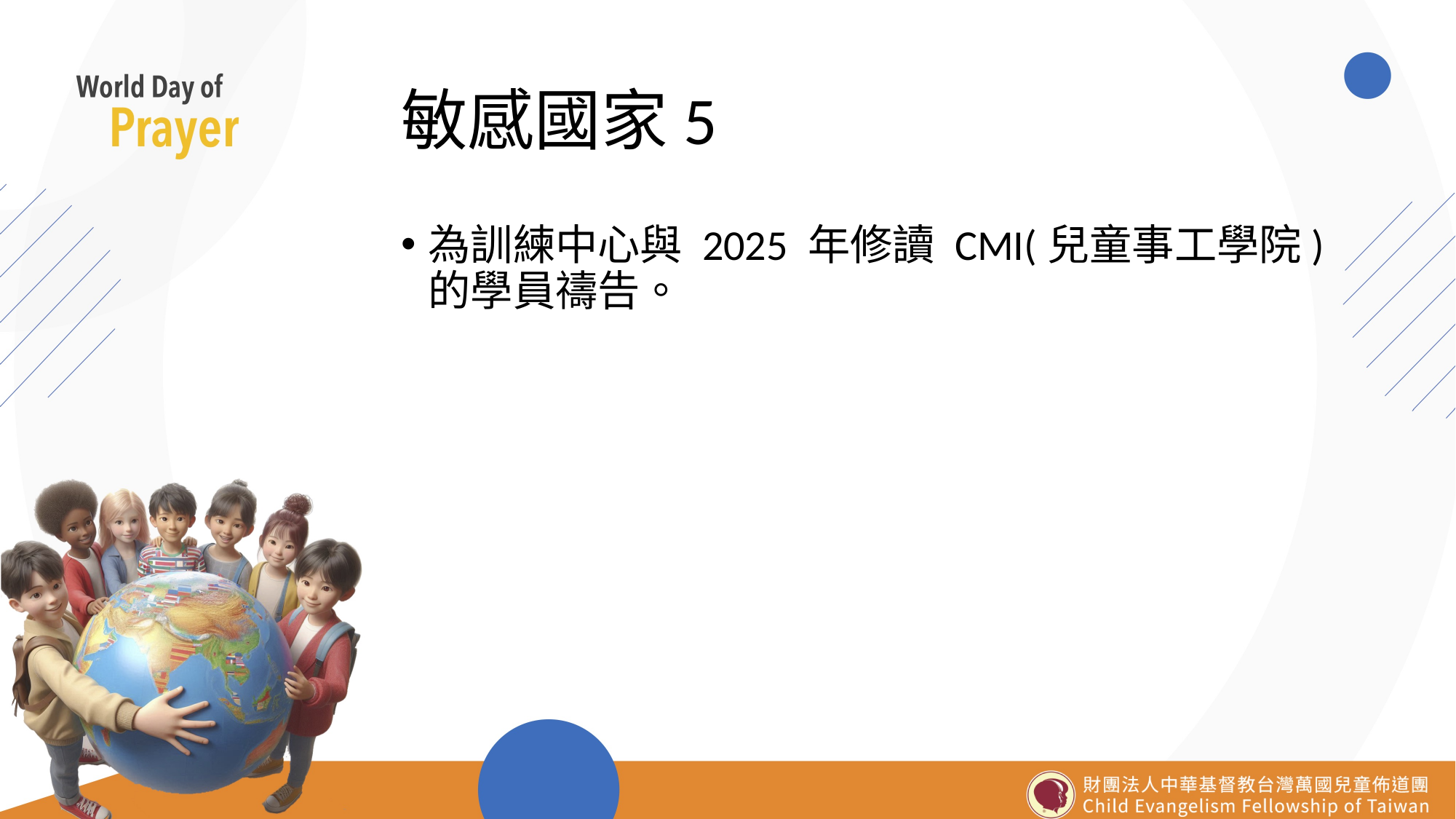

# 敏感國家5
為訓練中心與 2025 年修讀 CMI(兒童事工學院) 的學員禱告。